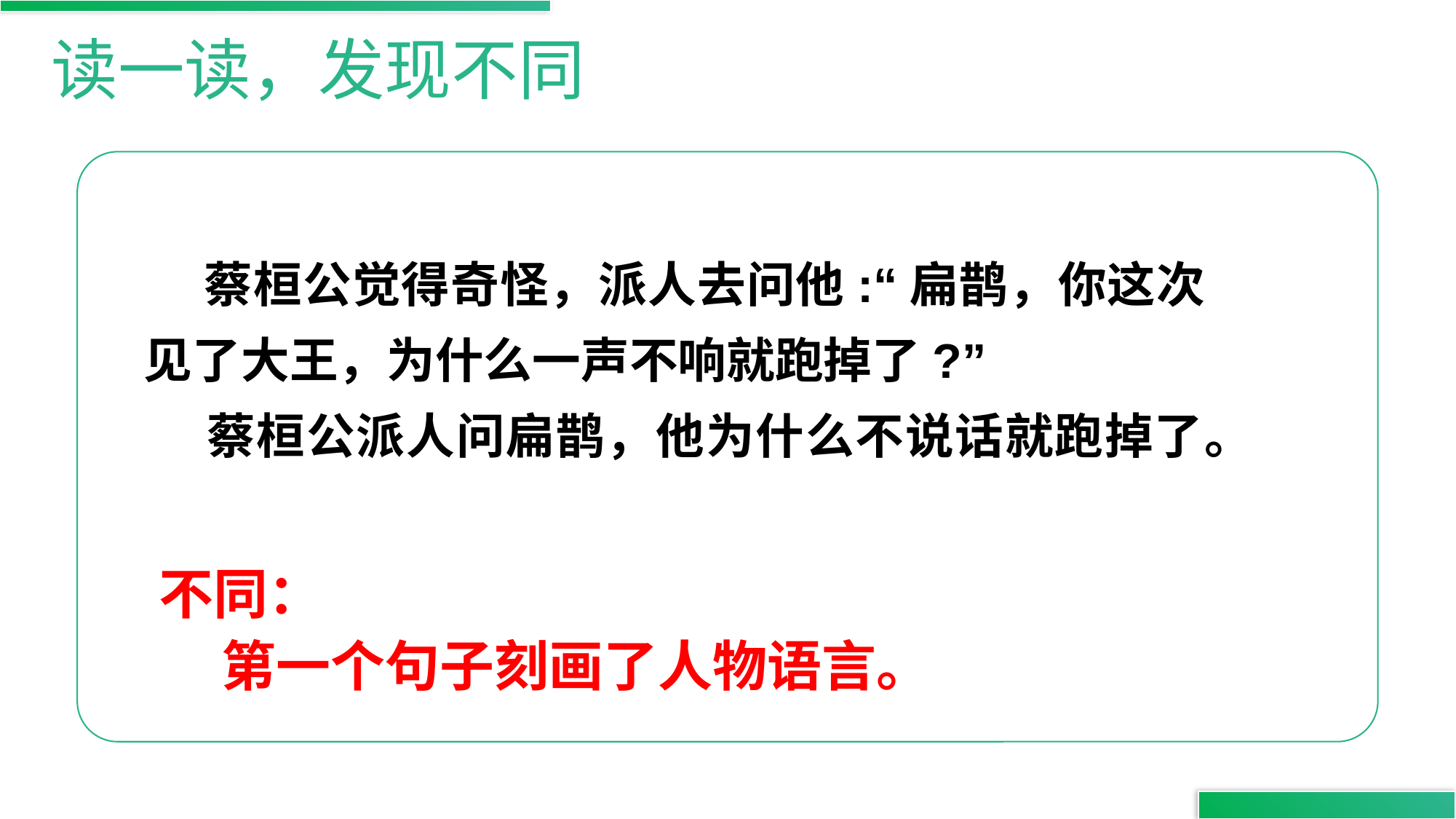

读一读，发现不同
    蔡桓公觉得奇怪，派人去问他:“扁鹊，你这次见了大王，为什么一声不响就跑掉了?”
    蔡桓公派人问扁鹊，他为什么不说话就跑掉了。
不同：
    第一个句子刻画了人物语言。